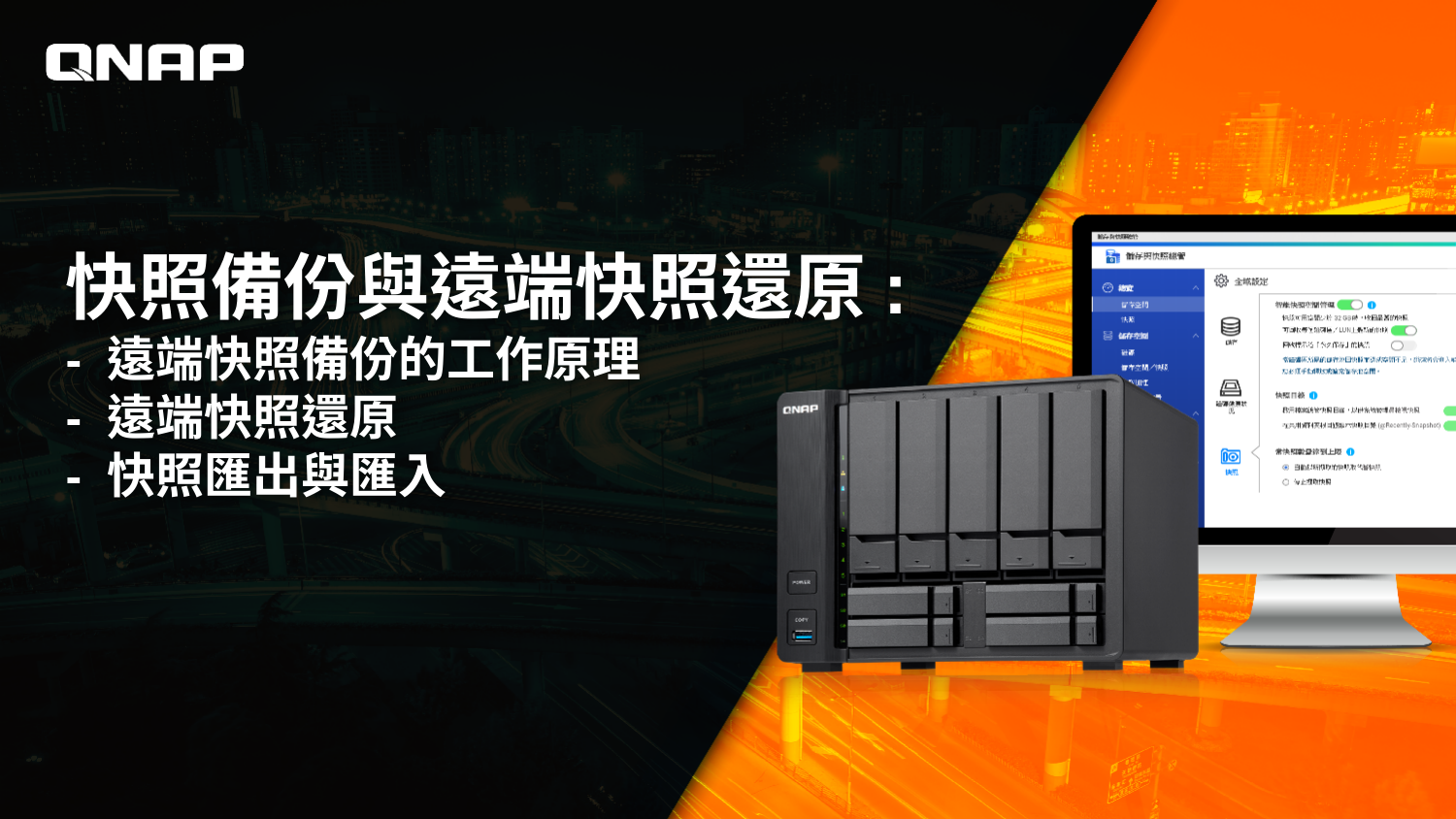

# 快照備份與遠端快照還原: - 遠端快照備份的工作原理 - 遠端快照還原 - 快照匯出與匯入